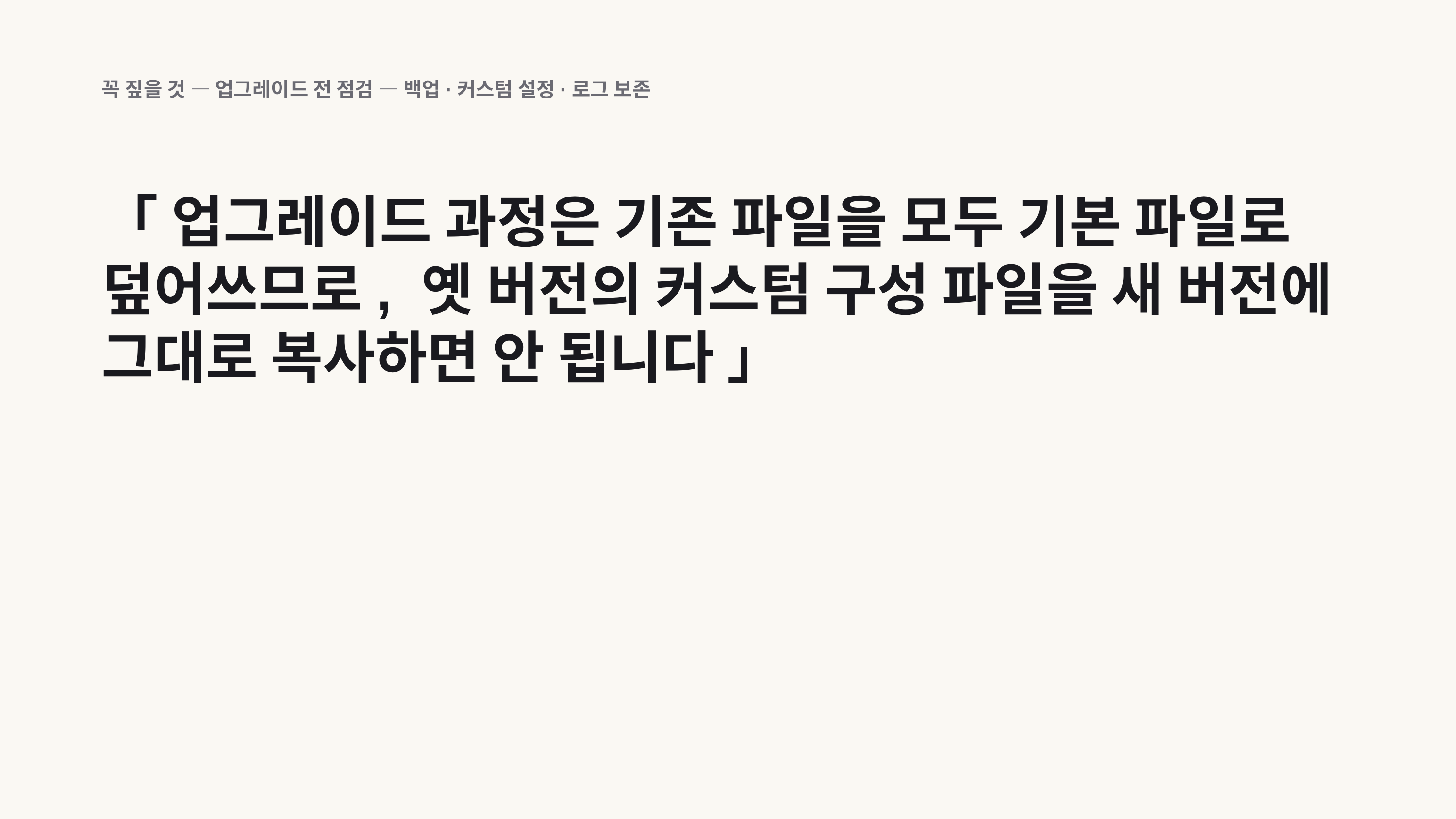

꼭 짚을 것 — 업그레이드 전 점검 — 백업·커스텀 설정·로그 보존
「 업그레이드 과정은 기존 파일을 모두 기본 파일로 덮어쓰므로, 옛 버전의 커스텀 구성 파일을 새 버전에 그대로 복사하면 안 됩니다 」